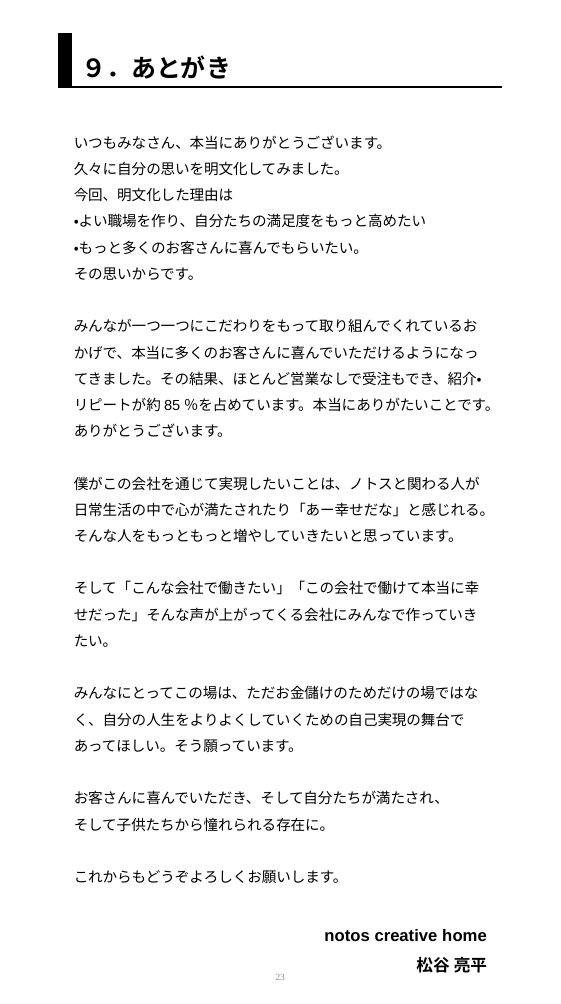

９．あとがき
９．あとがき

いかにみんなでよくなっていきたいのか

いつもみなさん、本当にありがとうございます。
久々に自分の思いを明文化してみました。
今回、明文化した理由は
・よい職場を作り、自分たちの満足度をもっと高めたい
・もっと多くのお客さんに喜んでもらいたい。
その思いからです。

みんなが一つ一つにこだわりをもって取り組んでくれているおかげで、本当に多くのお客さんに喜んでいただけるようになってきました。その結果、ほとんど営業なしで受注もでき、紹介・リピートが約85％を占めています。本当にありがたいことです。ありがとうございます。

僕がこの会社を通じて実現したいことは、ノトスと関わる人が日常生活の中で心が満たされたり「あー幸せだな」と感じれる。
そんな人をもっともっと増やしていきたいと思っています。

そして「こんな会社で働きたい」「この会社で働けて本当に幸せだった」そんな声が上がってくる会社にみんなで作っていきたい。

みんなにとってこの場は、ただお金儲けのためだけの場ではなく、自分の人生をよりよくしていくための自己実現の舞台であってほしい。そう願っています。

お客さんに喜んでいただき、そして自分たちが満たされ、
そして子供たちから憧れられる存在に。

これからもどうぞよろしくお願いします。

notos creative home
松谷 亮平

23